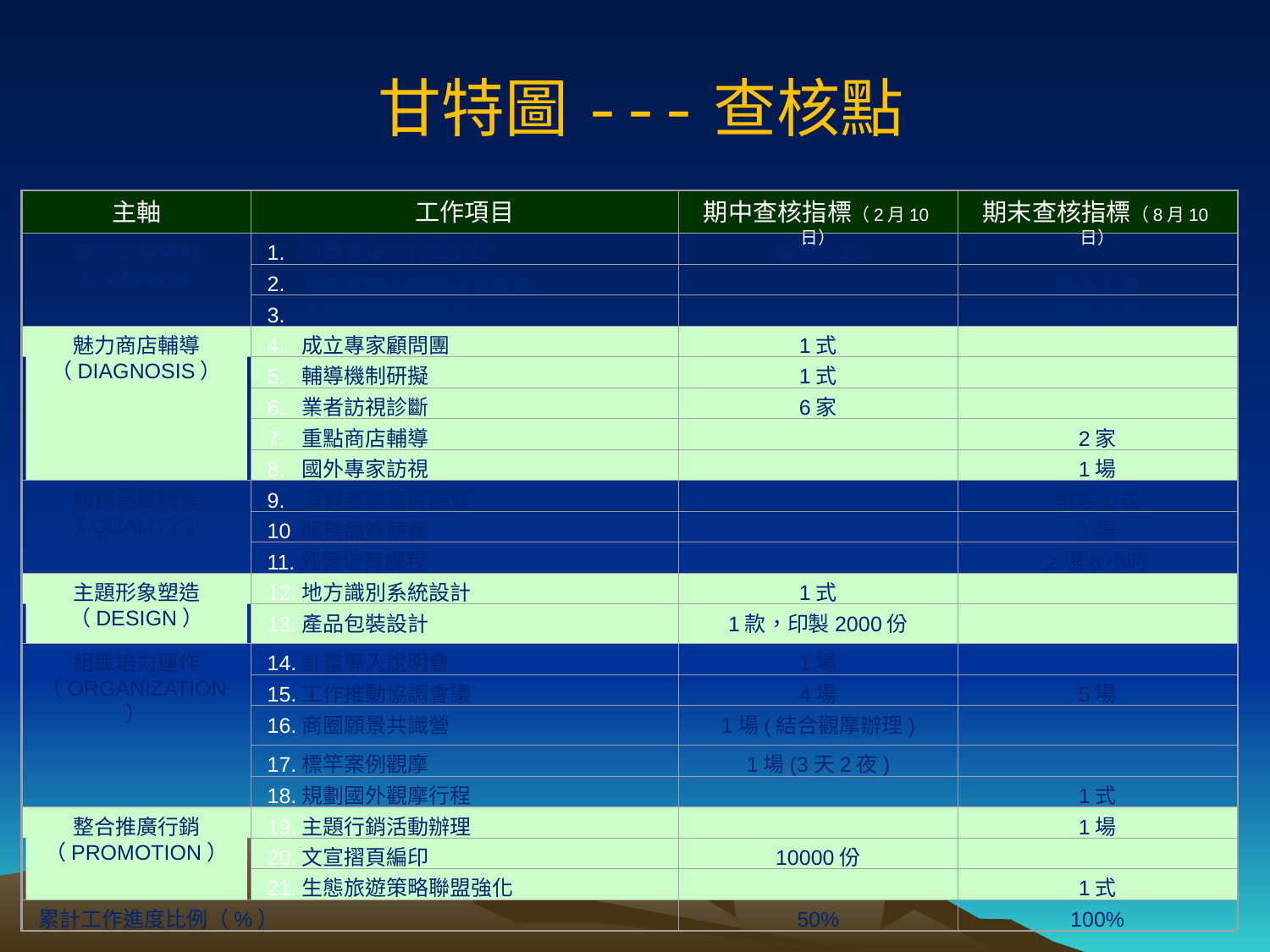

# 甘特圖---查核點

主軸

工作項目

期中查核指標（2月10日）

期末查核指標（8月10日）

商圈發展規劃
（PLANNING）

1.    消費者使用行為分析

報告1式

2.    商圈硬體及動線改善建議

報告1式

3.    計畫績效評估報告

報告1式

魅力商店輔導
（DIAGNOSIS）

4.    成立專家顧問團

1式

5.    輔導機制研擬

1式

6.    業者訪視診斷

6家

7.    重點商店輔導

2家

8.    國外專家訪視

1場

服務品質精進
（QUALITY）

9.    消費者滿意度調查

報告1式

10.服務品質競賽

1場

11.經營培育課程

2場6小時

主題形象塑造
（DESIGN）

12.地方識別系統設計

1式

13.產品包裝設計

1款，印製2000份

組織培力運作
（ORGANIZATION）

14.計畫導入說明會

1場

15.工作推動協調會議

4場

5場

16.商圈願景共識營

1場(結合觀摩辦理)

17.標竿案例觀摩

1場(3天2夜)

18.規劃國外觀摩行程

1式

整合推廣行銷
（PROMOTION）

19.主題行銷活動辦理

1場

20.文宣摺頁編印

10000份

21.生態旅遊策略聯盟強化

1式

累計工作進度比例（%）

50%

100%